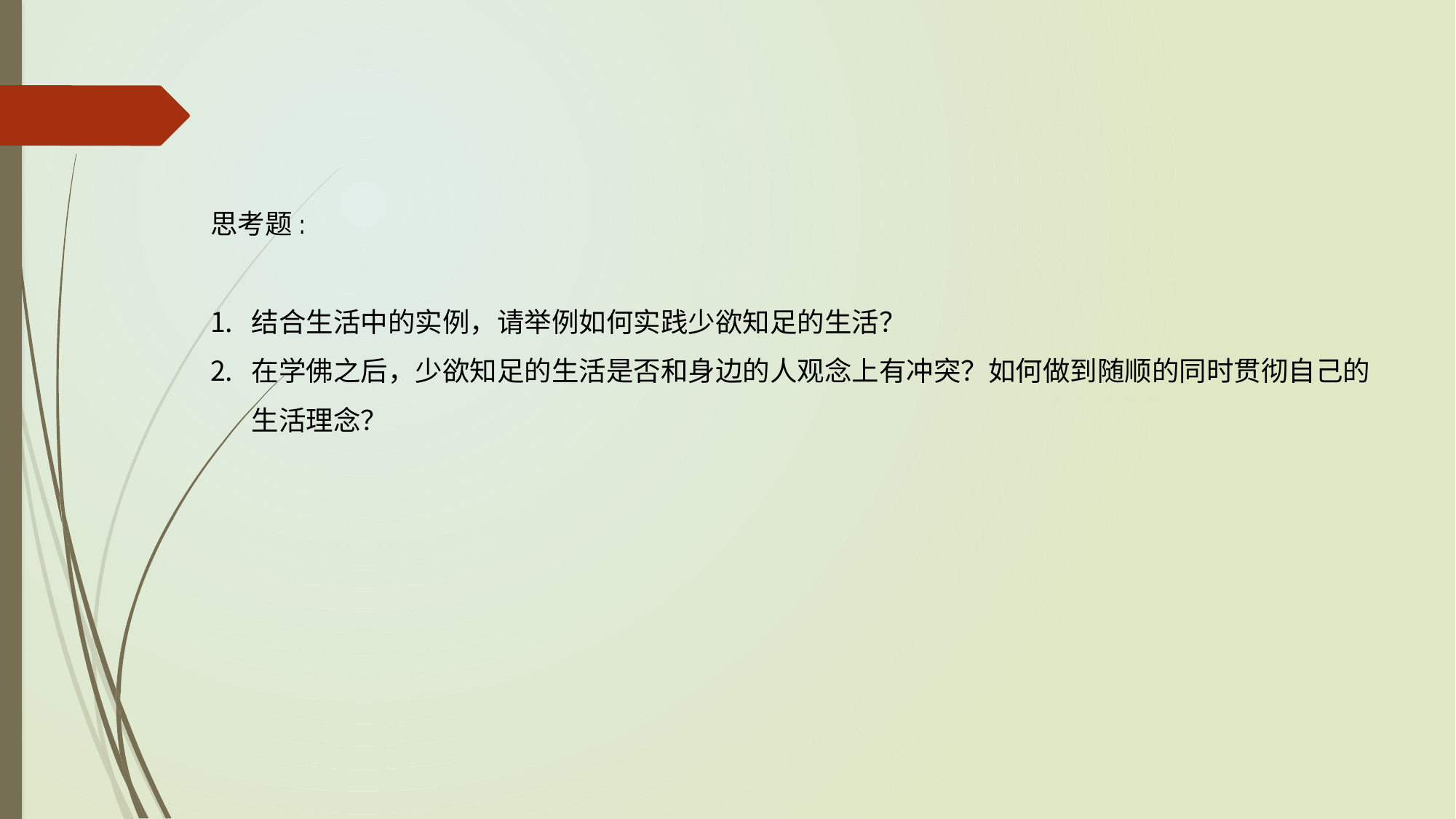

思考题:

结合生活中的实例，请举例如何实践少欲知足的生活？
在学佛之后，少欲知足的生活是否和身边的人观念上有冲突？如何做到随顺的同时贯彻自己的生活理念？